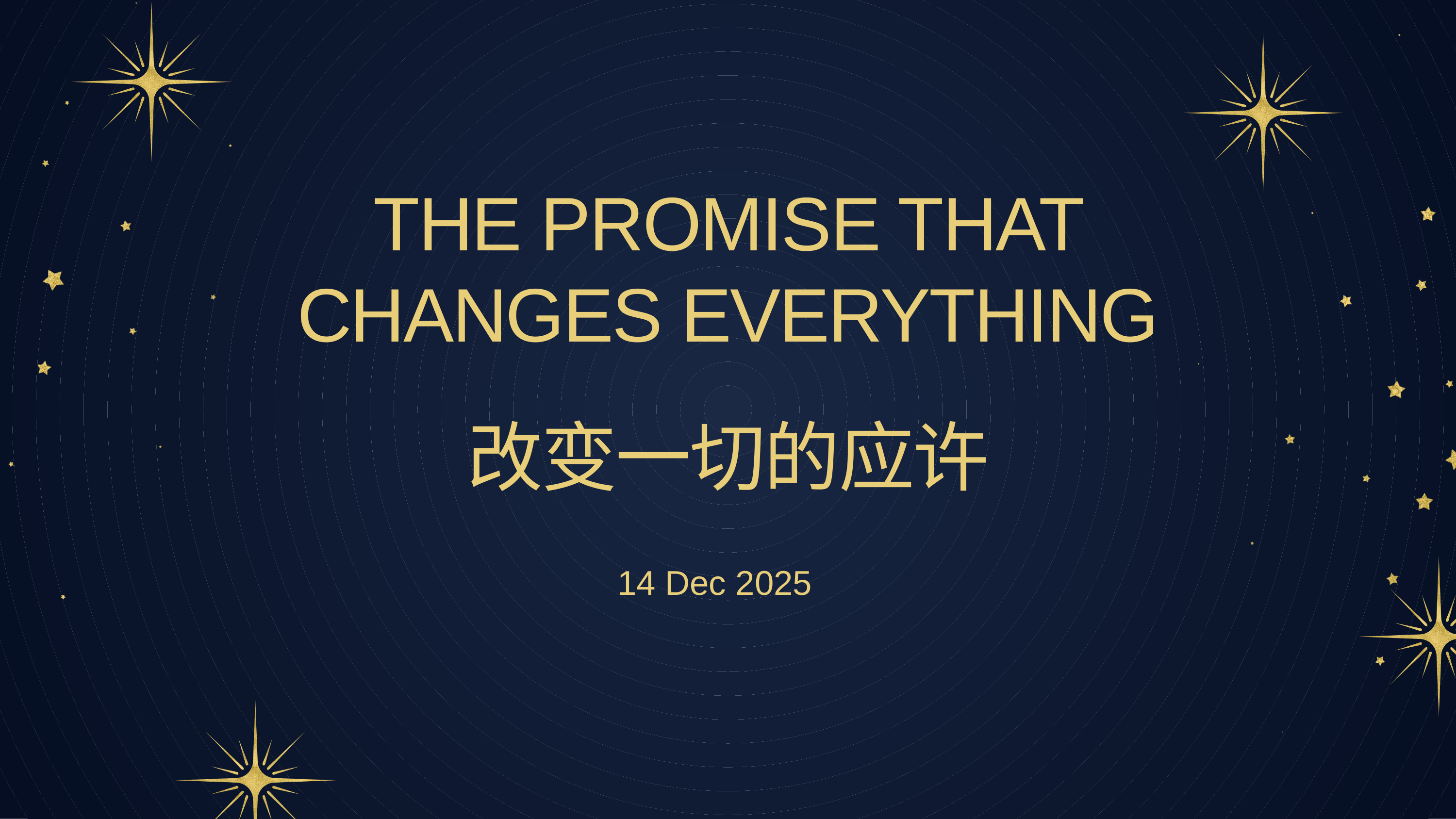

THE PROMISE THAT CHANGES EVERYTHING
改变一切的应许
14 Dec 2025